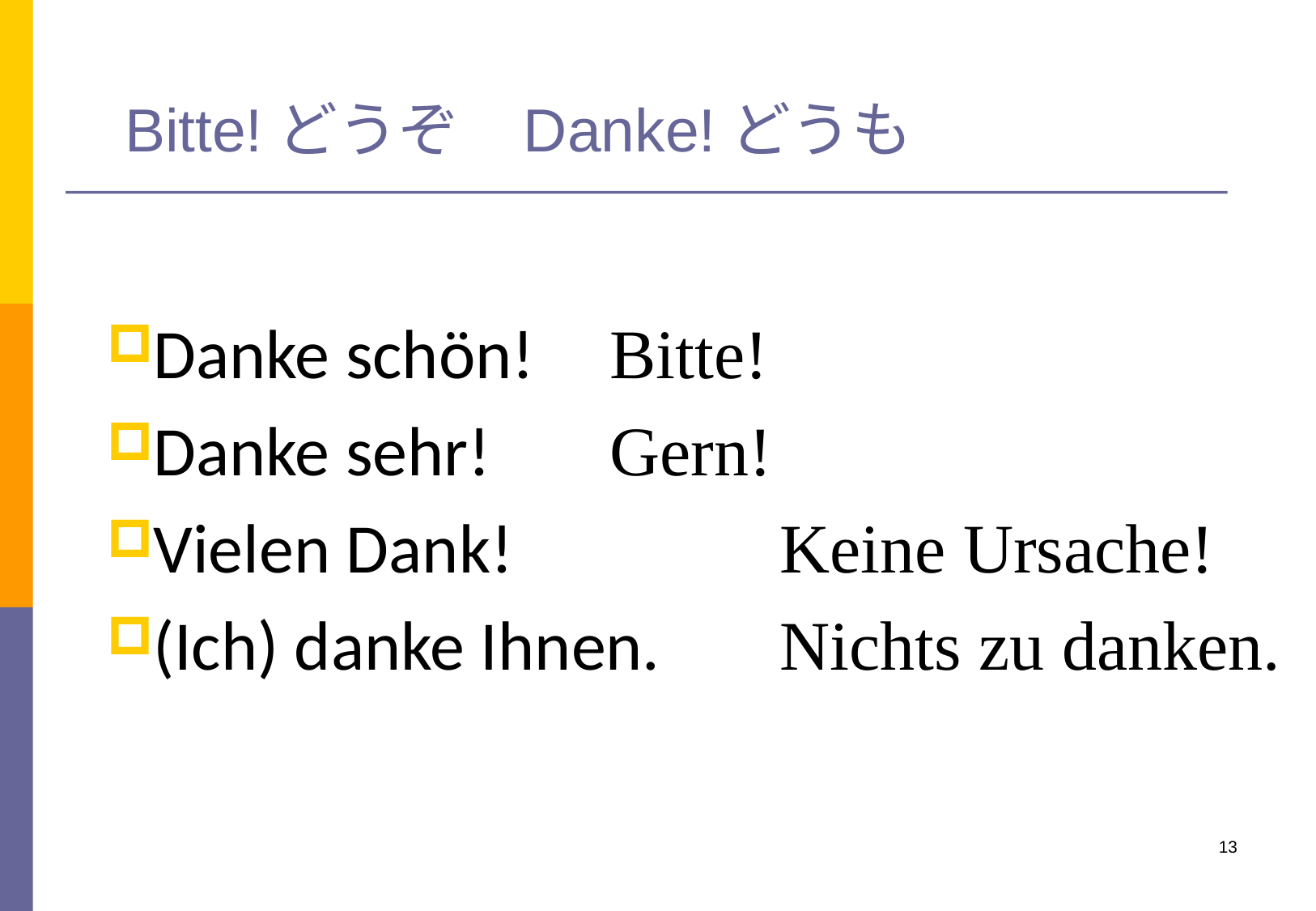

# Bitte!どうぞ     Danke!どうも
Danke schön!			Bitte!
Danke sehr!			Gern!
Vielen Dank!	Keine Ursache!
(Ich) danke Ihnen.		Nichts zu danken.

13